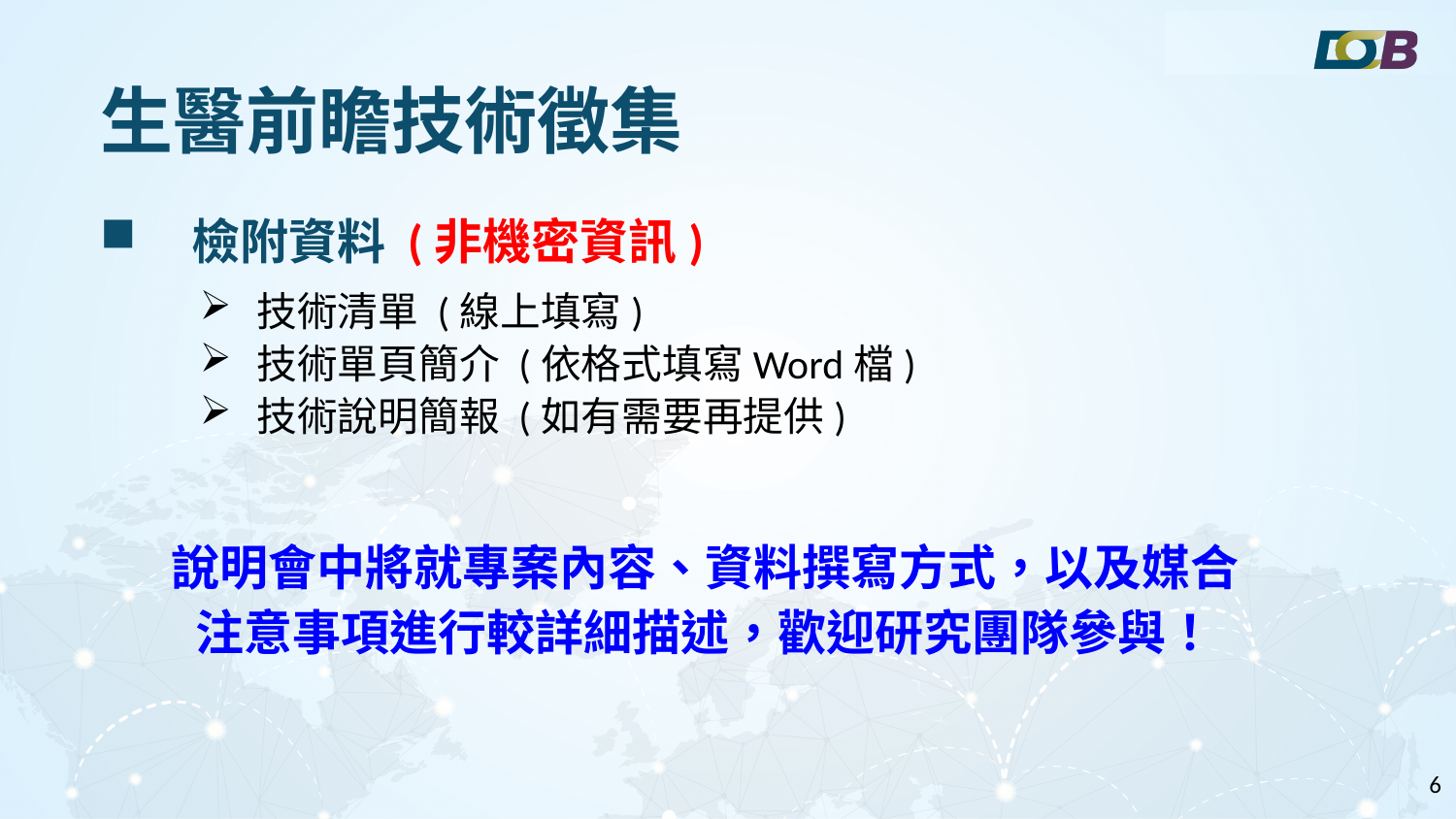

# 生醫前瞻技術徵集
檢附資料 (非機密資訊)
技術清單 (線上填寫)
技術單頁簡介 (依格式填寫Word檔)
技術說明簡報 (如有需要再提供)

說明會中將就專案內容、資料撰寫方式，以及媒合注意事項進行較詳細描述，歡迎研究團隊參與！
6